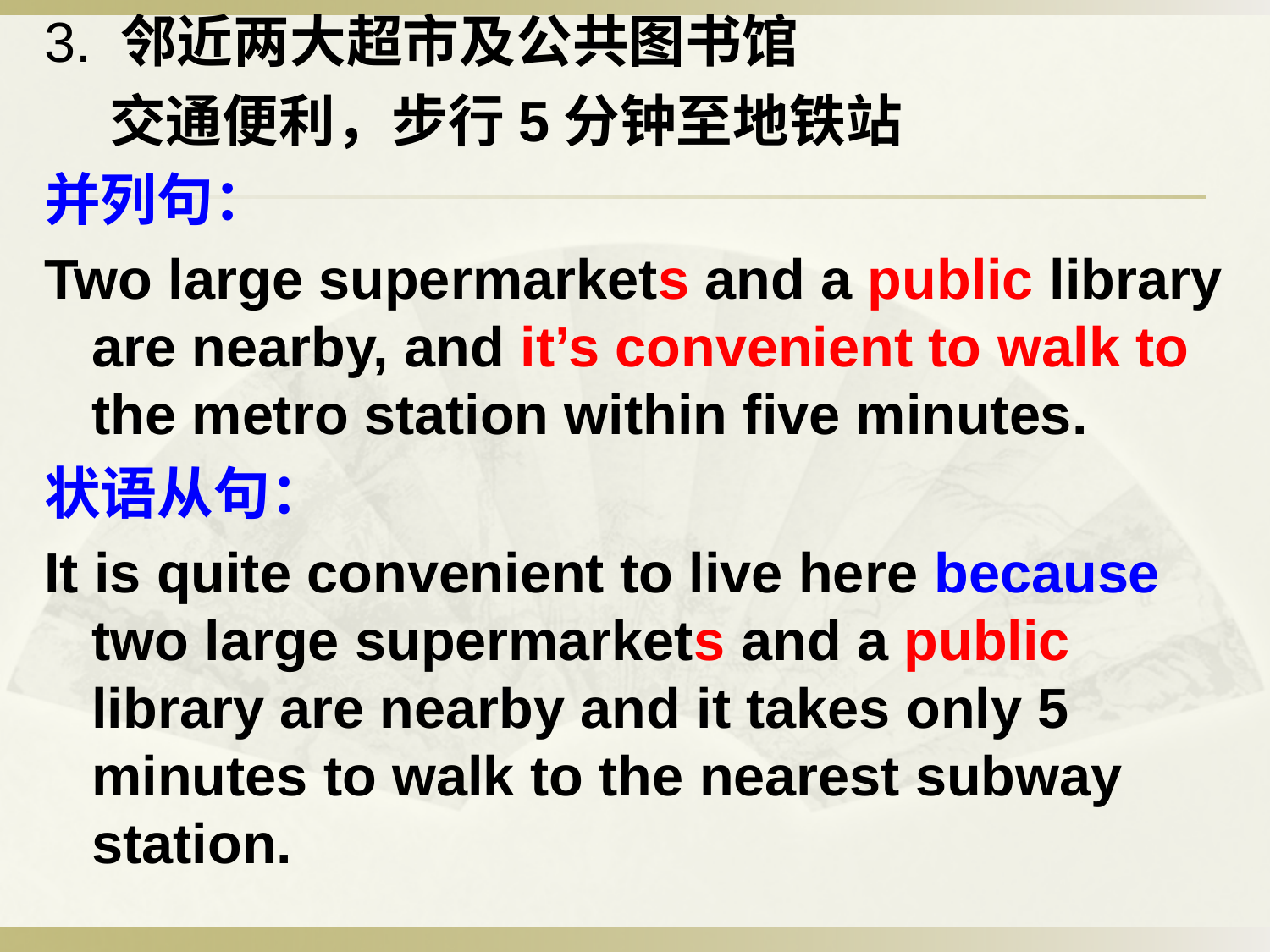

3. 邻近两大超市及公共图书馆
    交通便利，步行5分钟至地铁站
并列句：
Two large supermarkets and a public library are nearby, and it’s convenient to walk to the metro station within five minutes.
状语从句：
It is quite convenient to live here because two large supermarkets and a public library are nearby and it takes only 5 minutes to walk to the nearest subway station.